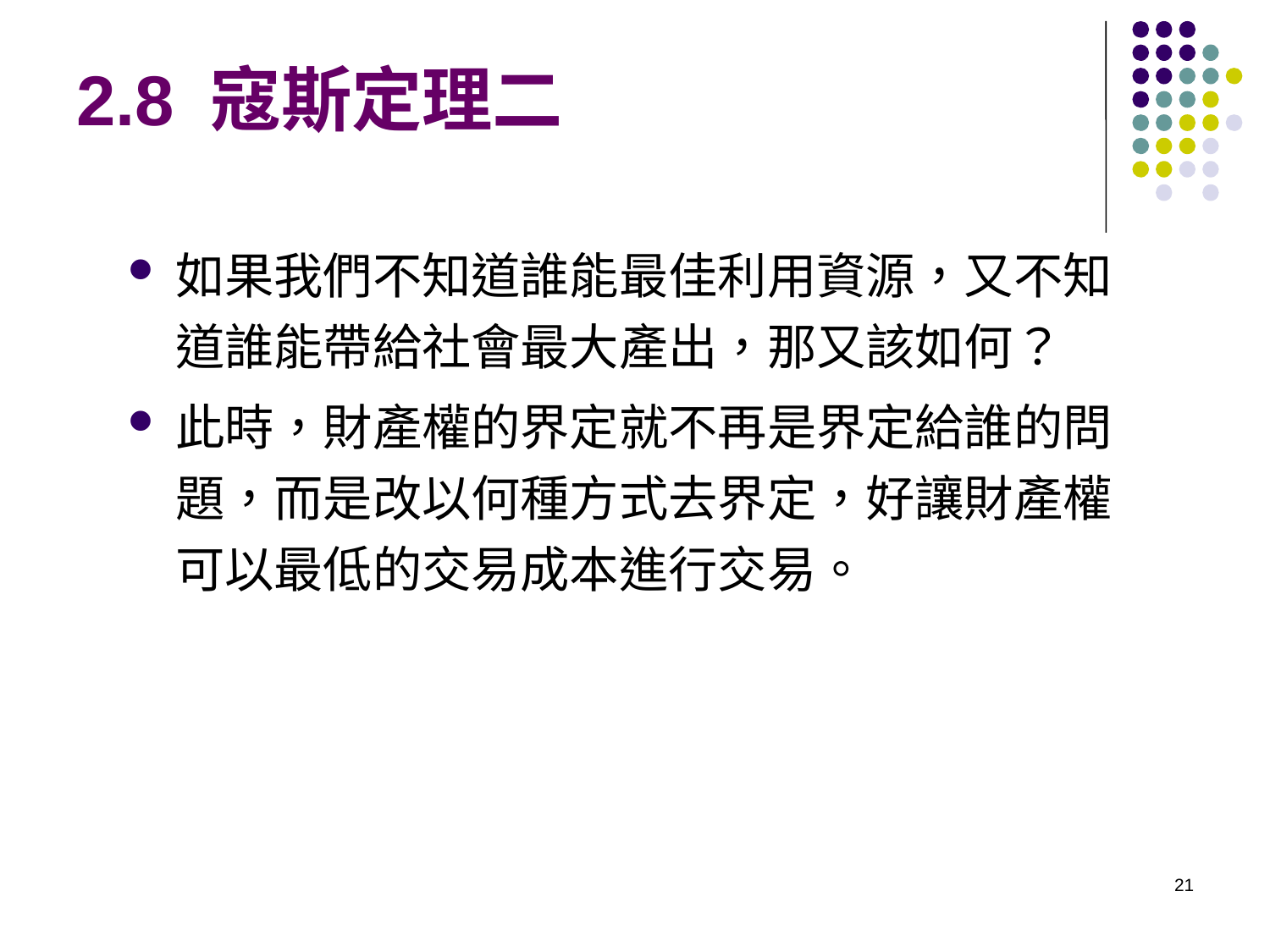

# 2.8 寇斯定理二
如果我們不知道誰能最佳利用資源，又不知道誰能帶給社會最大產出，那又該如何？
此時，財產權的界定就不再是界定給誰的問題，而是改以何種方式去界定，好讓財產權可以最低的交易成本進行交易。

21